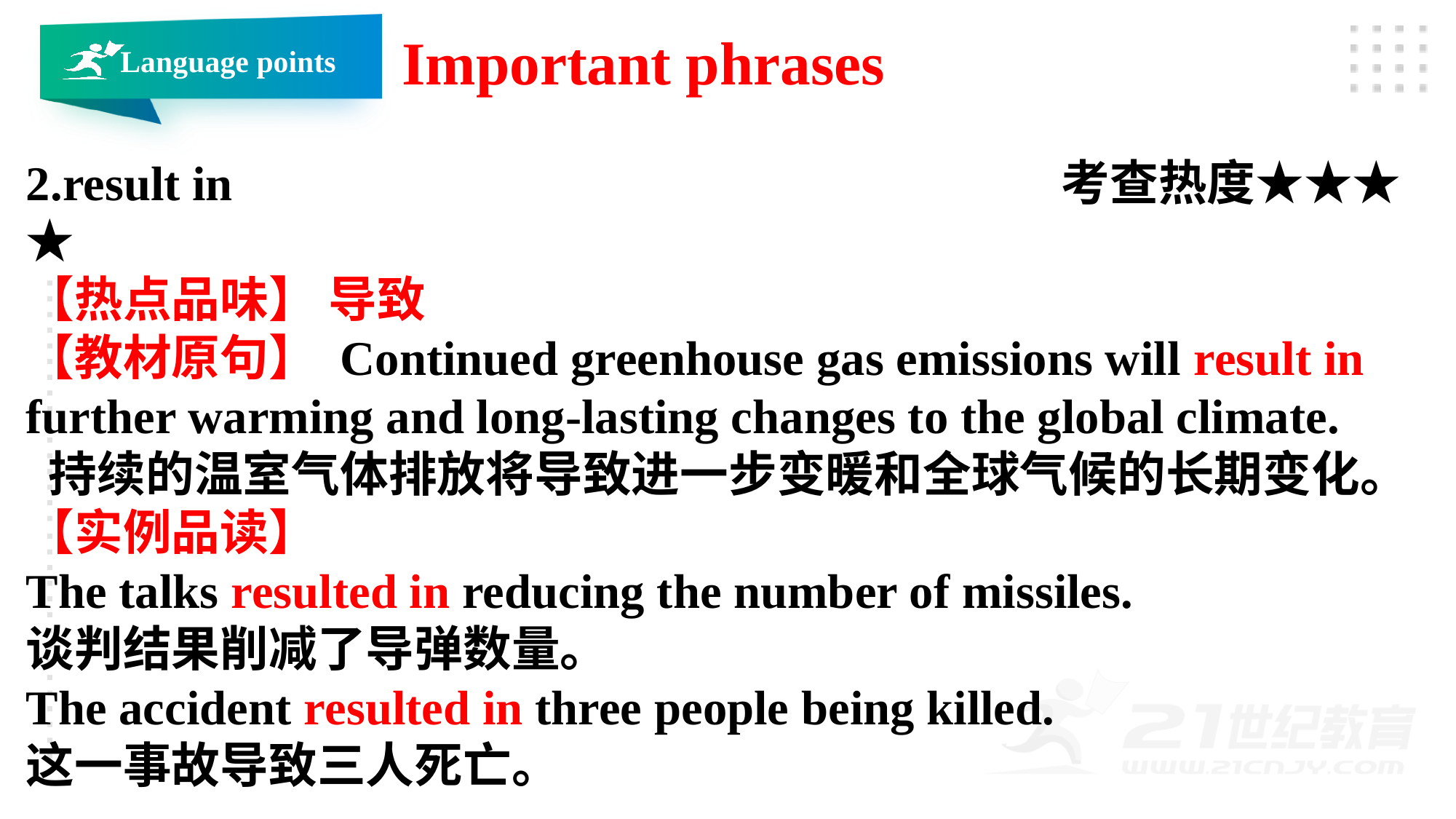

Important phrases
Language points
2.result in                                                                   考查热度★★★★
【热点品味】 导致
【教材原句】 Continued greenhouse gas emissions will result in further warming and long-lasting changes to the global climate.
 持续的温室气体排放将导致进一步变暖和全球气候的长期变化。
【实例品读】
The talks resulted in reducing the number of missiles.
谈判结果削减了导弹数量。
The accident resulted in three people being killed.
这一事故导致三人死亡。